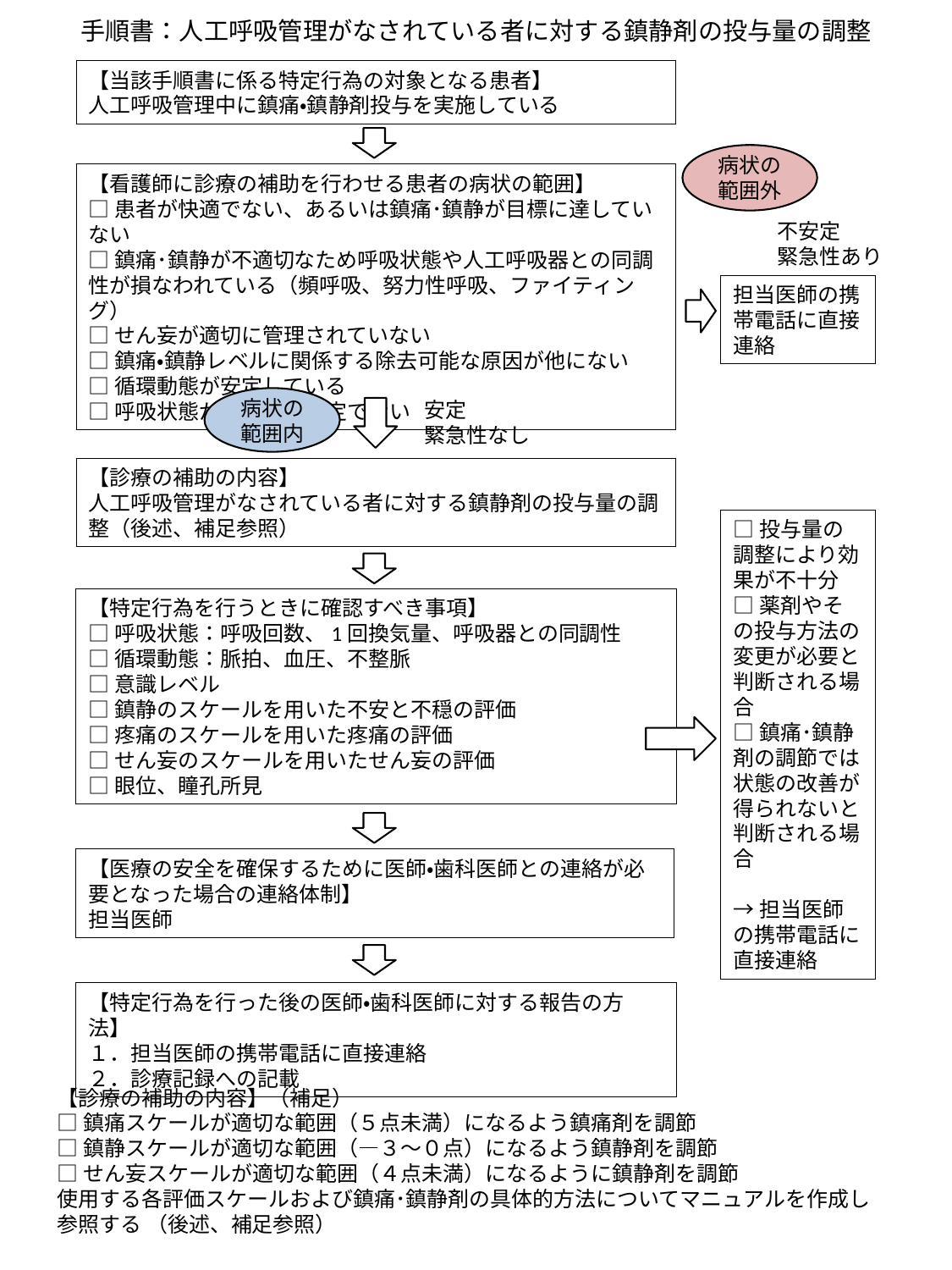

手順書：人工呼吸管理がなされている者に対する鎮静剤の投与量の調整
【当該手順書に係る特定行為の対象となる患者】
人工呼吸管理中に鎮痛・鎮静剤投与を実施している

病状の
範囲外
【看護師に診療の補助を行わせる患者の病状の範囲】
□患者が快適でない、あるいは鎮痛･鎮静が目標に達していない
□鎮痛･鎮静が不適切なため呼吸状態や人工呼吸器との同調性が損なわれている（頻呼吸、努力性呼吸、ファイティング）
□せん妄が適切に管理されていない
□鎮痛・鎮静レベルに関係する除去可能な原因が他にない
□循環動態が安定している
□呼吸状態が著しく不安定でない
不安定
緊急性あり
担当医師の携帯電話に直接連絡

病状の
範囲内
安定
緊急性なし

【診療の補助の内容】
人工呼吸管理がなされている者に対する鎮静剤の投与量の調整（後述、補足参照）
□投与量の調整により効果が不十分
□薬剤やその投与方法の変更が必要と判断される場合
□鎮痛･鎮静剤の調節では状態の改善が得られないと判断される場合

→担当医師の携帯電話に直接連絡

【特定行為を行うときに確認すべき事項】
□呼吸状態：呼吸回数、1回換気量、呼吸器との同調性
□循環動態：脈拍、血圧、不整脈
□意識レベル
□鎮静のスケールを用いた不安と不穏の評価
□疼痛のスケールを用いた疼痛の評価
□せん妄のスケールを用いたせん妄の評価
□眼位、瞳孔所見

【医療の安全を確保するために医師・歯科医師との連絡が必要となった場合の連絡体制】
担当医師

【特定行為を行った後の医師・歯科医師に対する報告の方法】
１．担当医師の携帯電話に直接連絡
２．診療記録への記載
【診療の補助の内容】（補足）
□鎮痛スケールが適切な範囲（５点未満）になるよう鎮痛剤を調節
□鎮静スケールが適切な範囲（―３～０点）になるよう鎮静剤を調節
□せん妄スケールが適切な範囲（４点未満）になるように鎮静剤を調節
使用する各評価スケールおよび鎮痛･鎮静剤の具体的方法についてマニュアルを作成し参照する （後述、補足参照）